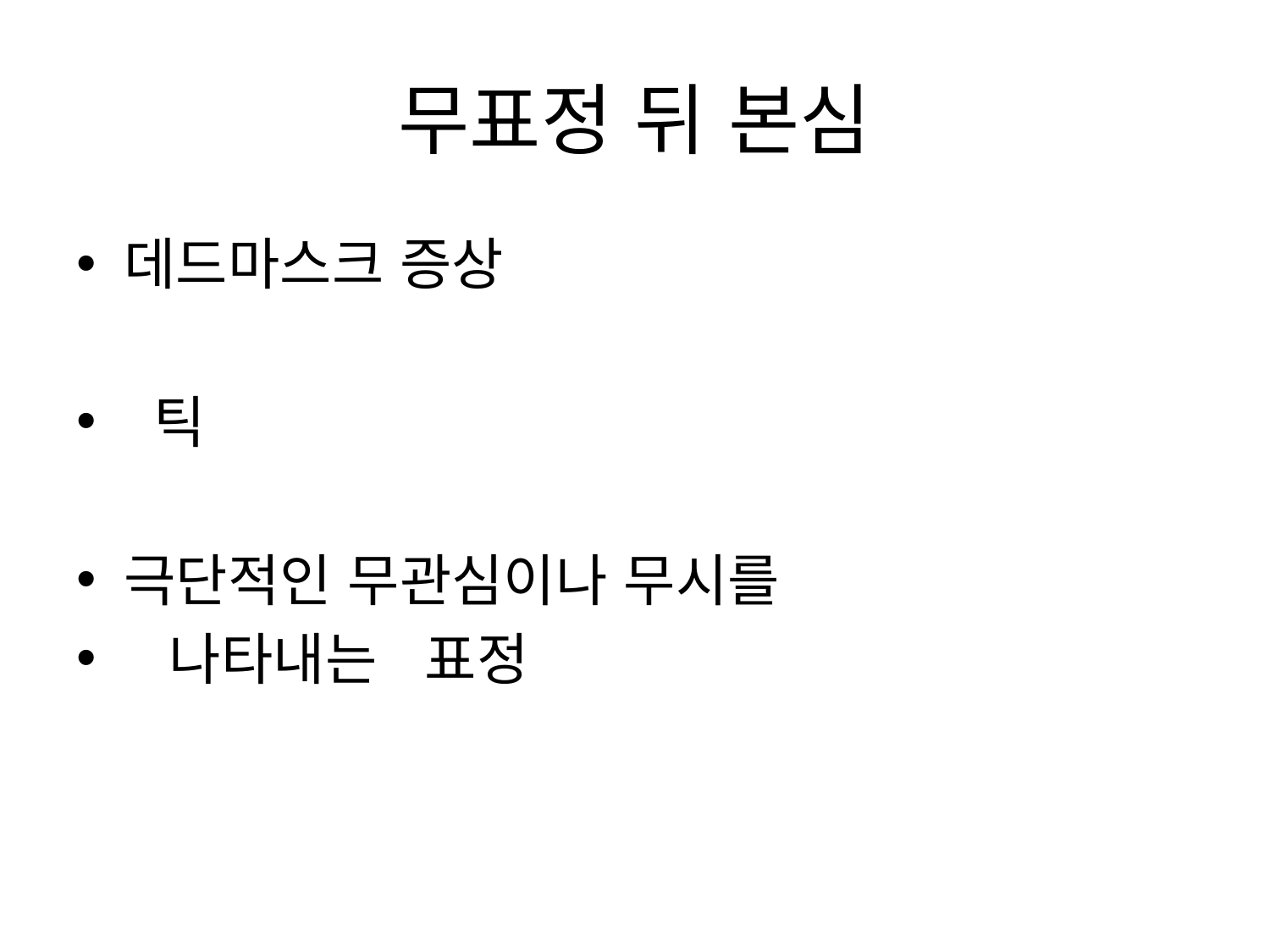

# 무표정 뒤 본심
데드마스크 증상

 틱

극단적인 무관심이나 무시를
  나타내는   표정